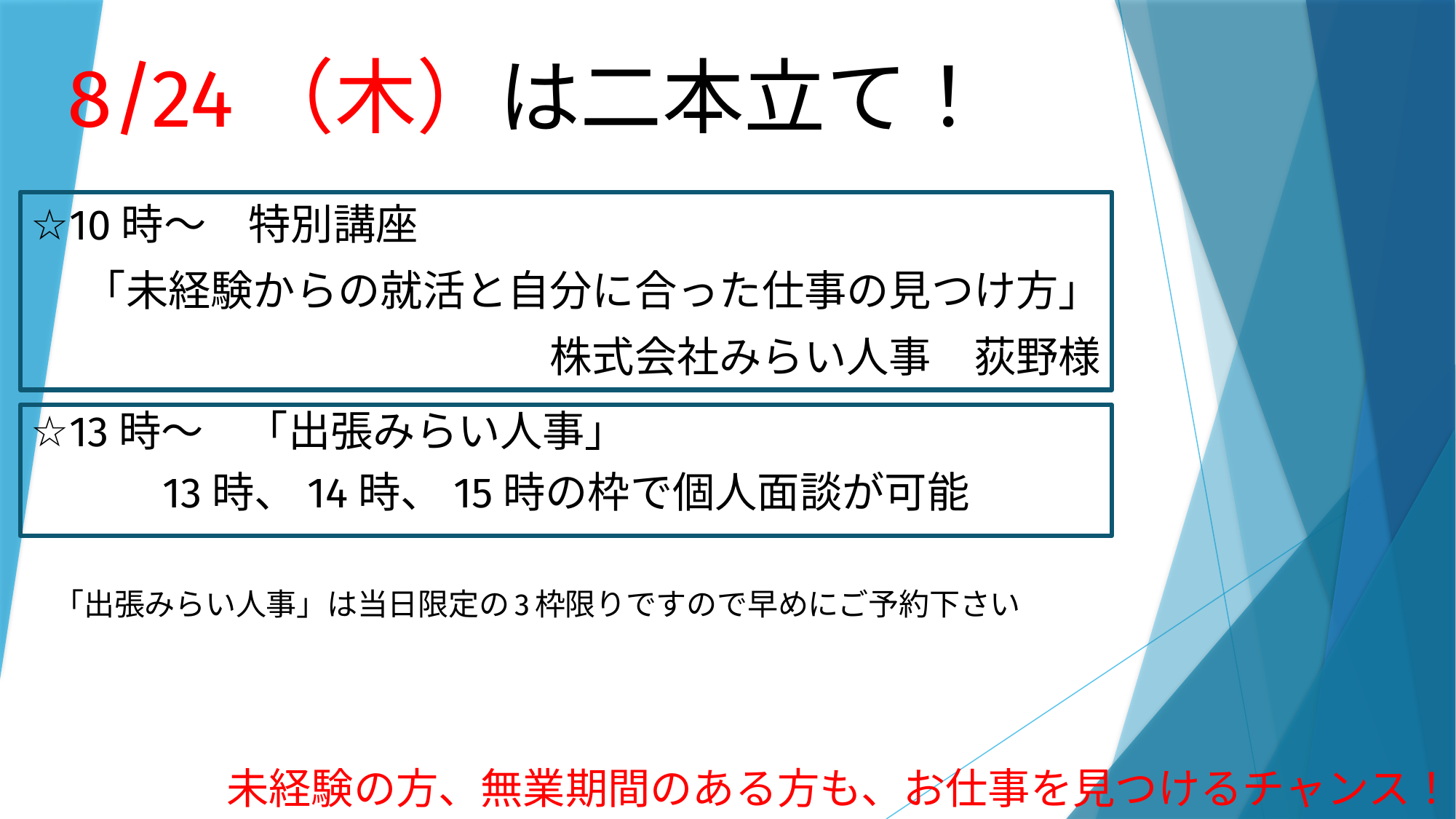

8/24（木）は二本立て！
☆10時～　特別講座
「未経験からの就活と自分に合った仕事の見つけ方」
株式会社みらい人事　荻野様
☆13時～　「出張みらい人事」
13時、14時、15時の枠で個人面談が可能

# 「出張みらい人事」は当日限定の3枠限りですので早めにご予約下さい
未経験の方、無業期間のある方も、お仕事を見つけるチャンス！